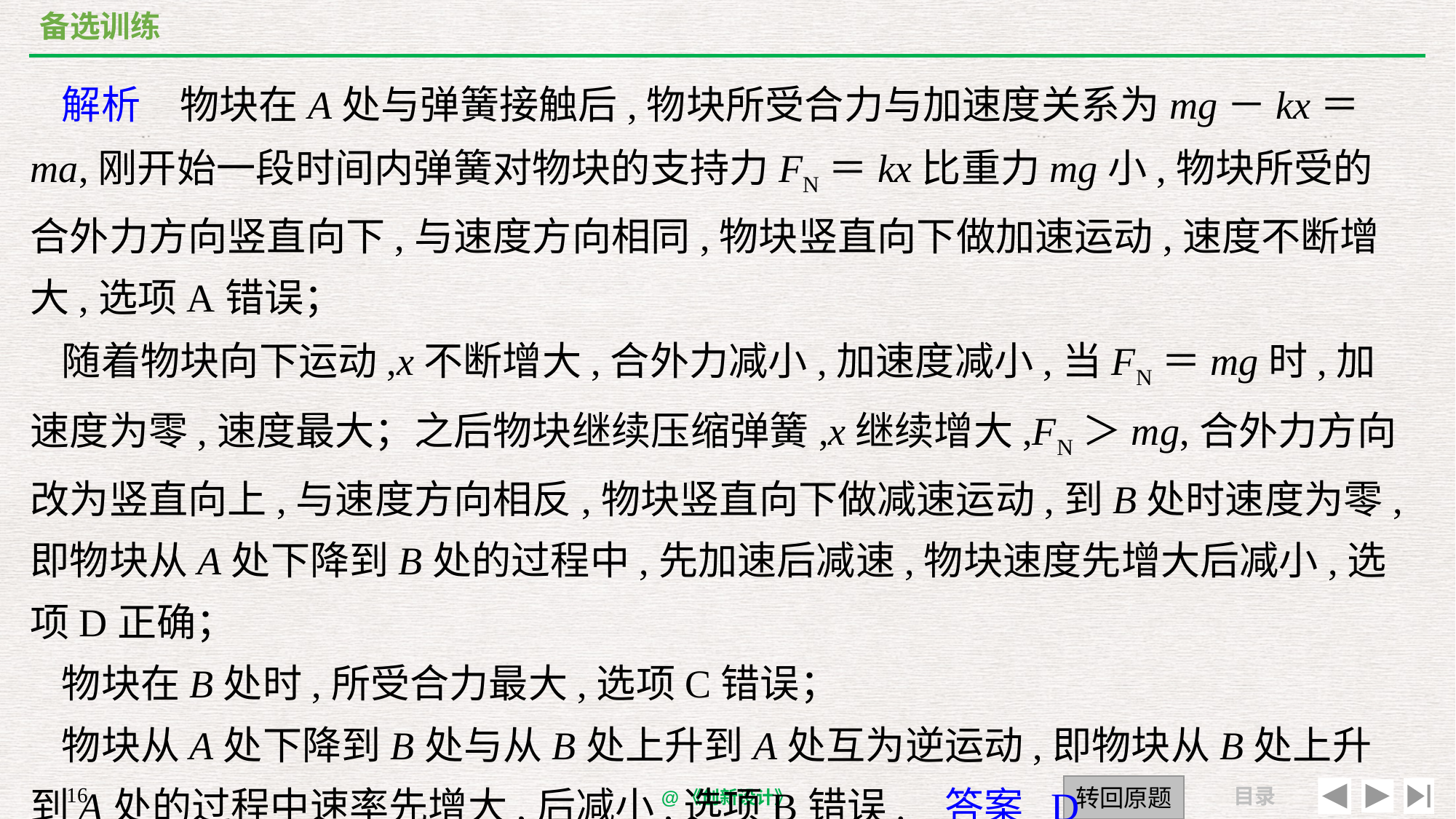

备选训练
解析　物块在A处与弹簧接触后,物块所受合力与加速度关系为mg－kx＝ma,刚开始一段时间内弹簧对物块的支持力FN＝kx比重力mg小,物块所受的合外力方向竖直向下,与速度方向相同,物块竖直向下做加速运动,速度不断增大,选项A错误；
随着物块向下运动,x不断增大,合外力减小,加速度减小,当FN＝mg时,加速度为零,速度最大；之后物块继续压缩弹簧,x继续增大,FN＞mg,合外力方向改为竖直向上,与速度方向相反,物块竖直向下做减速运动,到B处时速度为零,即物块从A处下降到B处的过程中,先加速后减速,物块速度先增大后减小,选项D正确；
物块在B处时,所受合力最大,选项C错误；
物块从A处下降到B处与从B处上升到A处互为逆运动,即物块从B处上升到A处的过程中速率先增大,后减小,选项B错误.   答案  D

转回原题